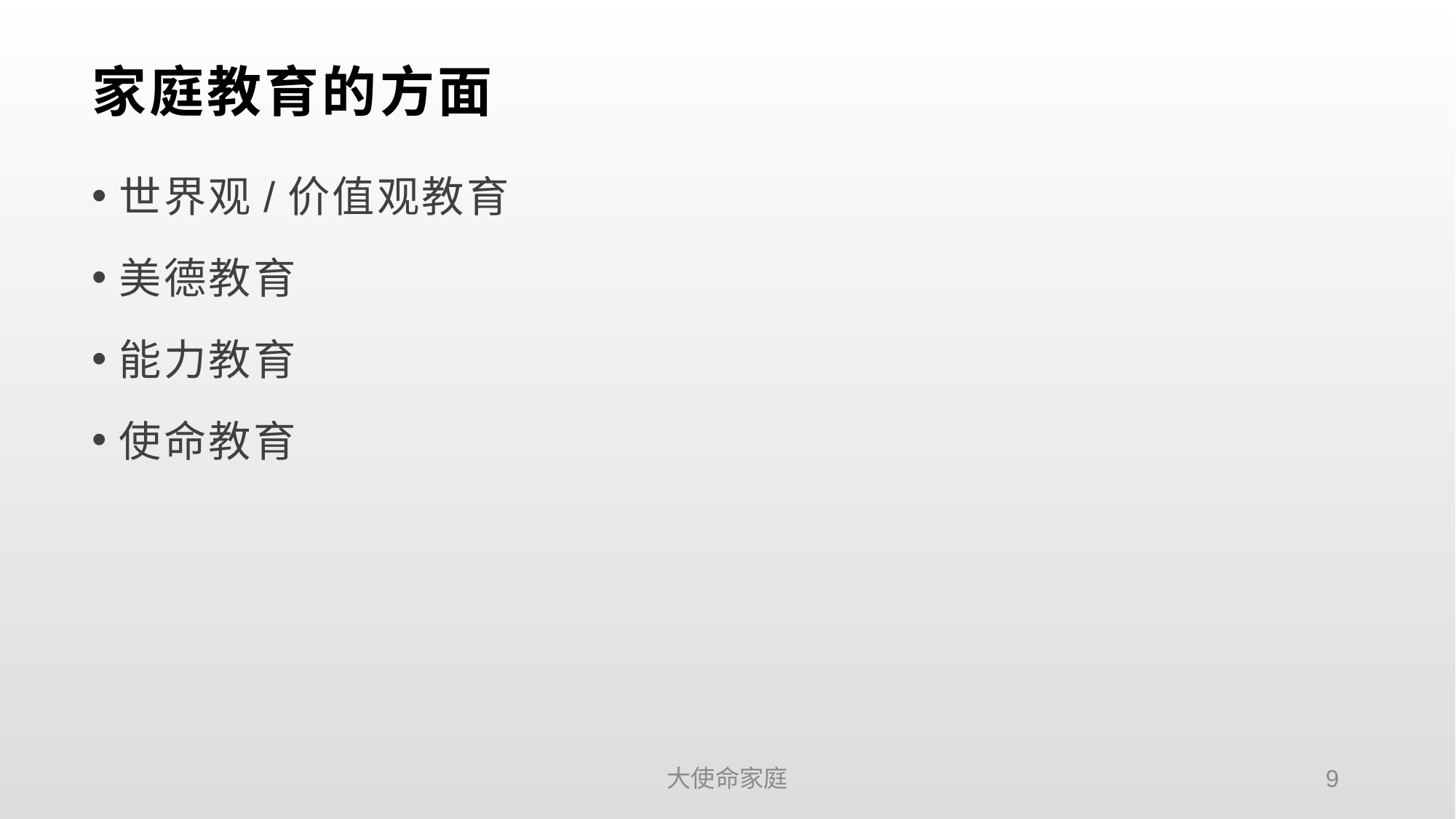

# 家庭教育的方面
世界观/价值观教育
美德教育
能力教育
使命教育
大使命家庭
9